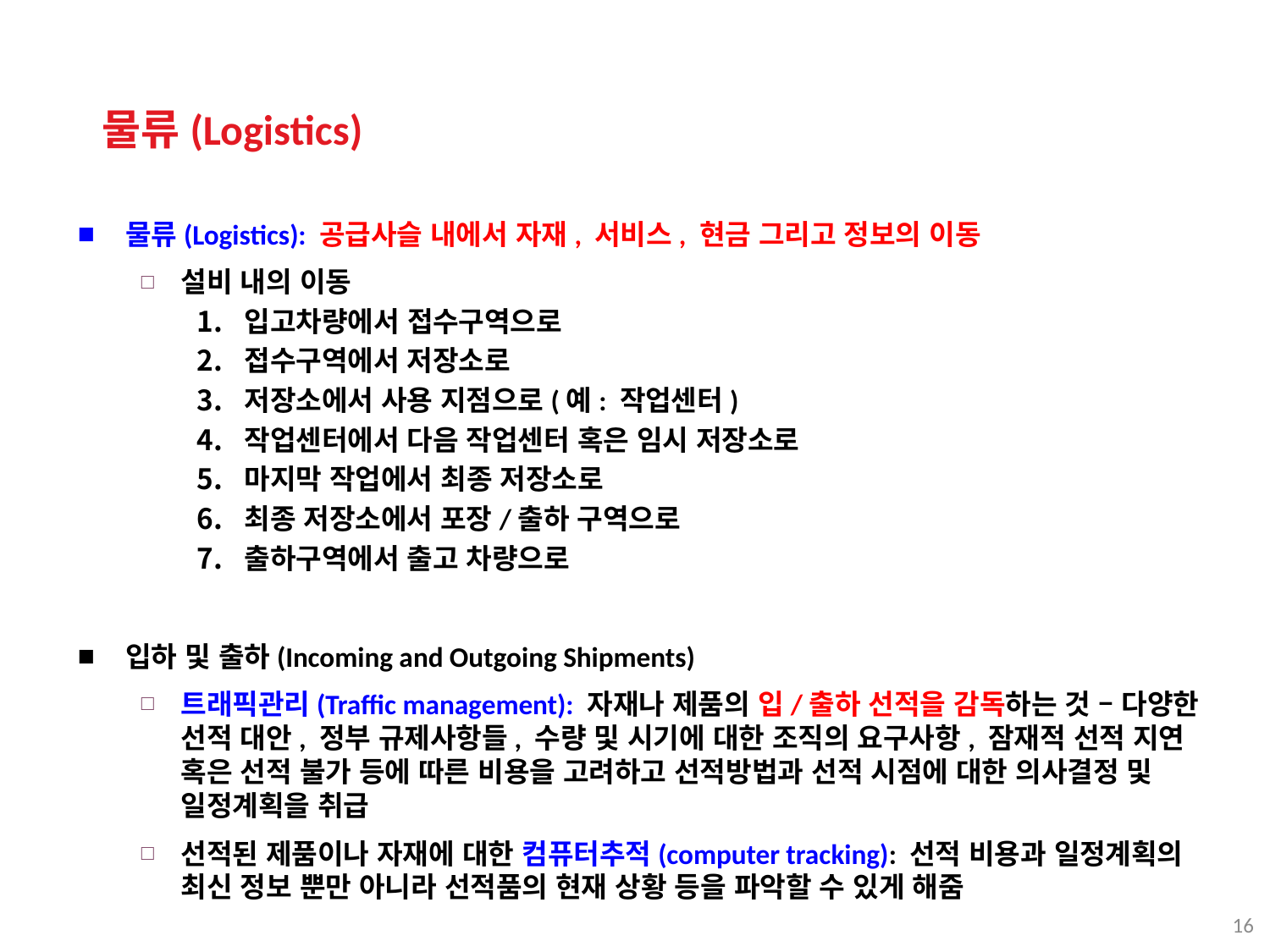

물류(Logistics)
물류(Logistics): 공급사슬 내에서 자재, 서비스, 현금 그리고 정보의 이동
설비 내의 이동
입고차량에서 접수구역으로
접수구역에서 저장소로
저장소에서 사용 지점으로(예: 작업센터)
작업센터에서 다음 작업센터 혹은 임시 저장소로
마지막 작업에서 최종 저장소로
최종 저장소에서 포장/출하 구역으로
출하구역에서 출고 차량으로

입하 및 출하(Incoming and Outgoing Shipments)
트래픽관리(Traffic management): 자재나 제품의 입/출하 선적을 감독하는 것 – 다양한 선적 대안, 정부 규제사항들, 수량 및 시기에 대한 조직의 요구사항, 잠재적 선적 지연 혹은 선적 불가 등에 따른 비용을 고려하고 선적방법과 선적 시점에 대한 의사결정 및 일정계획을 취급
선적된 제품이나 자재에 대한 컴퓨터추적(computer tracking): 선적 비용과 일정계획의 최신 정보 뿐만 아니라 선적품의 현재 상황 등을 파악할 수 있게 해줌

16